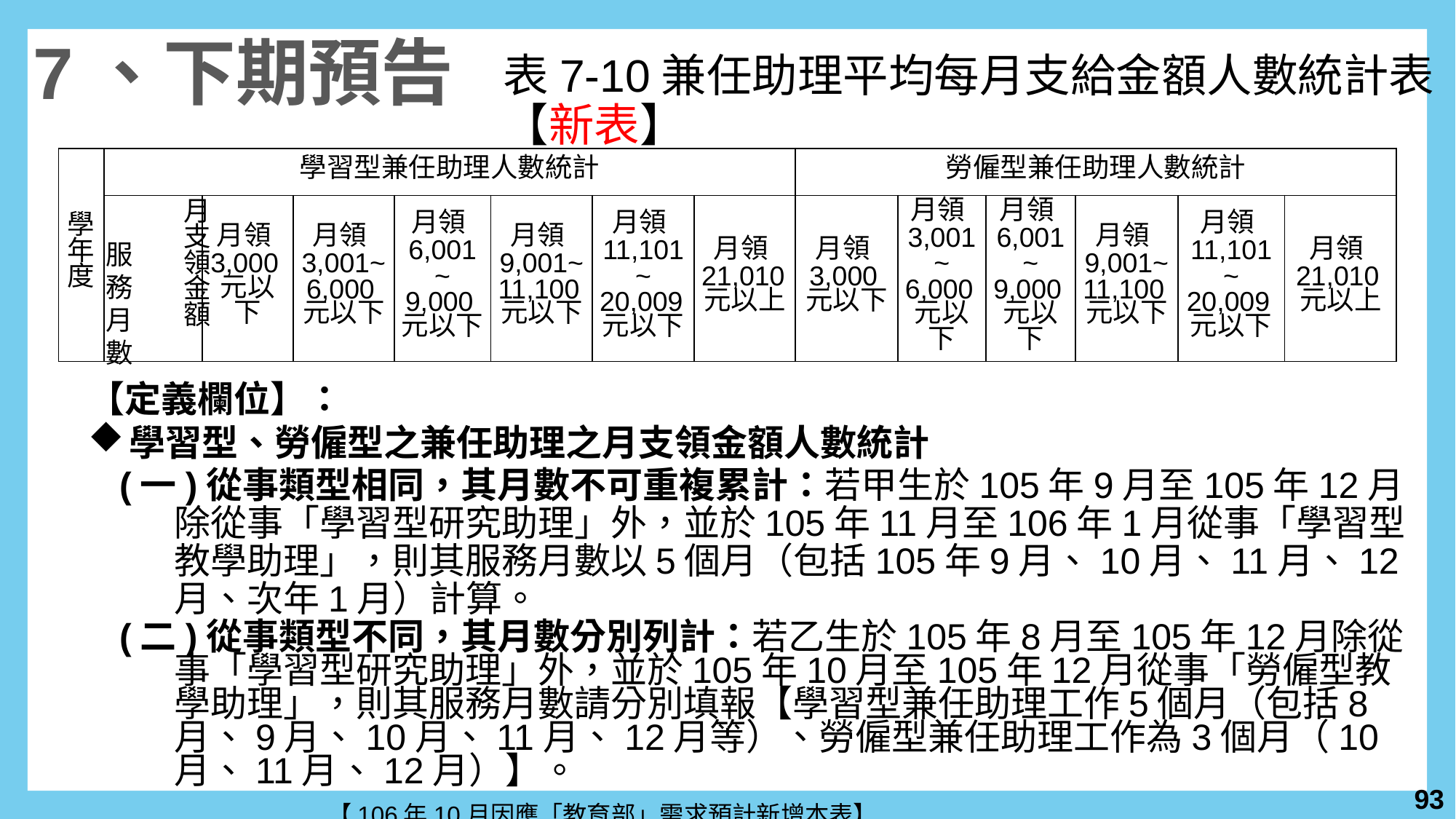

7、下期預告
表7-10兼任助理平均每月支給金額人數統計表【新表】

| 學年度 | 學習型兼任助理人數統計 |  |  |  |  |  |  | 勞僱型兼任助理人數統計 |  |  |  |  |  |
| --- | --- | --- | --- | --- | --- | --- | --- | --- | --- | --- | --- | --- | --- |
|  |  | 月領3,000元以下 | 月領3,001~ 6,000元以下 | 月領6,001~ 9,000元以下 | 月領9,001~ 11,100元以下 | 月領11,101~ 20,009元以下 | 月領21,010元以上 | 月領3,000元以下 | 月領3,001~ 6,000元以下 | 月領6,001~ 9,000元以下 | 月領9,001~ 11,100元以下 | 月領11,101~ 20,009元以下 | 月領21,010元以上 |
月支領金額
服務月數
【定義欄位】：
學習型、勞僱型之兼任助理之月支領金額人數統計
(一)從事類型相同，其月數不可重複累計：若甲生於105年9月至105年12月除從事「學習型研究助理」外，並於105年11月至106年1月從事「學習型教學助理」，則其服務月數以5個月（包括105年9月、10月、11月、12月、次年1月）計算。
(二)從事類型不同，其月數分別列計：若乙生於105年8月至105年12月除從事「學習型研究助理」外，並於105年10月至105年12月從事「勞僱型教學助理」，則其服務月數請分別填報【學習型兼任助理工作5個月（包括8月、9月、10月、11月、12月等）、勞僱型兼任助理工作為3個月（10月、11月、12月）】。
		【106年10月因應「教育部」需求預計新增本表】

93